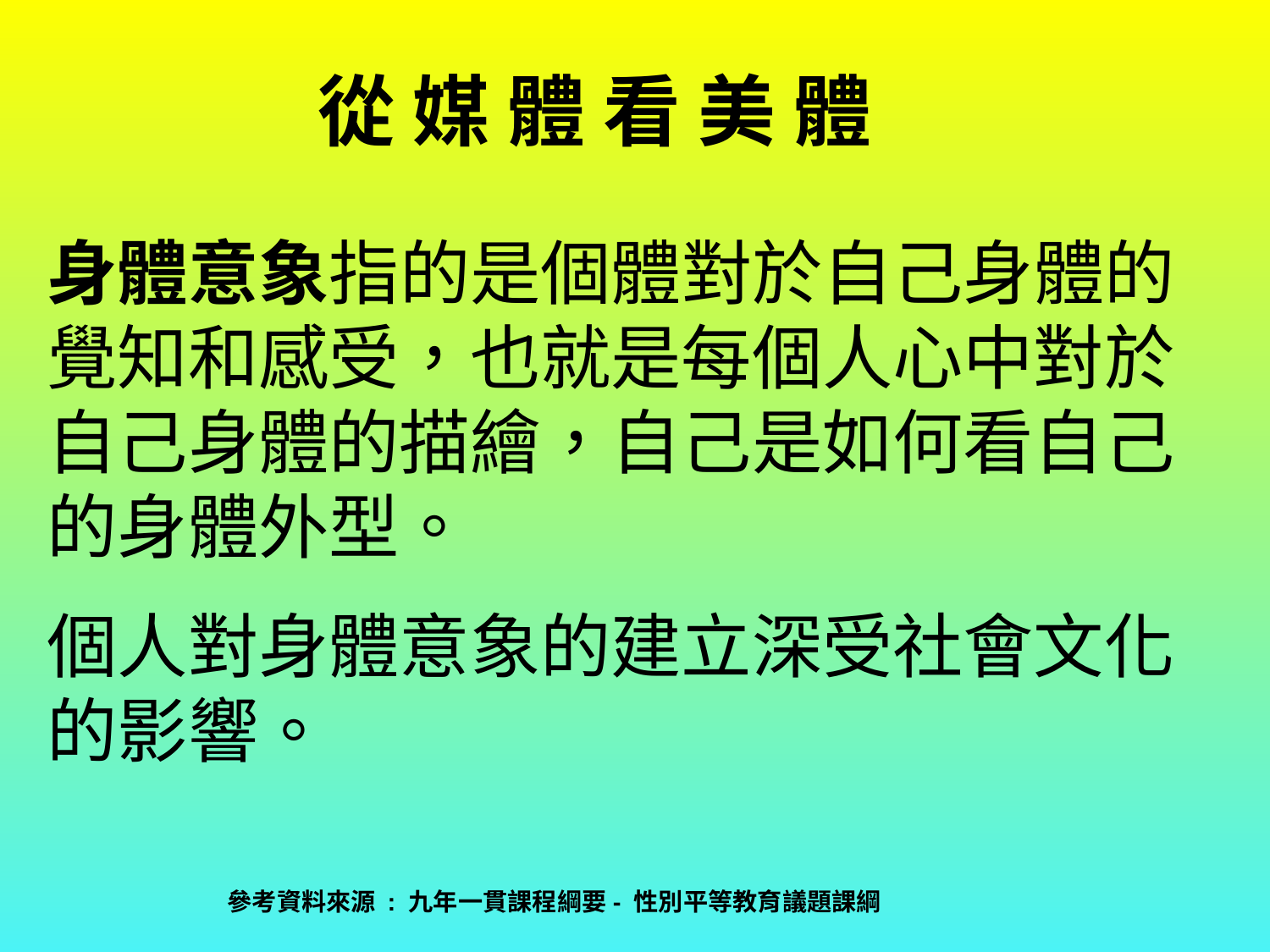

從 媒 體 看 美 體
身體意象指的是個體對於自己身體的覺知和感受，也就是每個人心中對於自己身體的描繪，自己是如何看自己的身體外型。
個人對身體意象的建立深受社會文化的影響。
參考資料來源 : 九年一貫課程綱要- 性別平等教育議題課綱